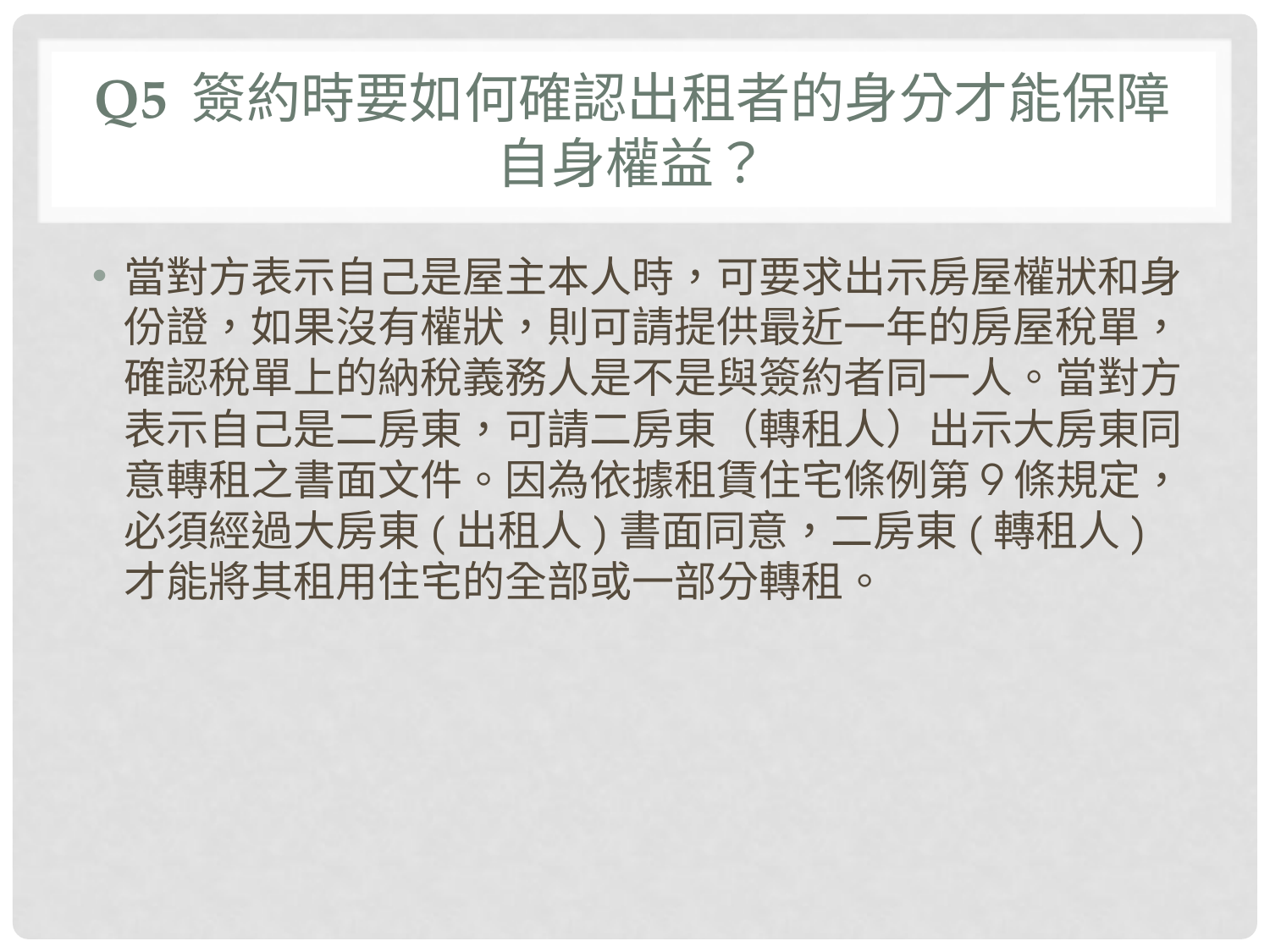

# q5 簽約時要如何確認出租者的身分才能保障自身權益？
當對方表示自己是屋主本人時，可要求出示房屋權狀和身份證，如果沒有權狀，則可請提供最近一年的房屋稅單，確認稅單上的納稅義務人是不是與簽約者同一人。當對方表示自己是二房東，可請二房東（轉租人）出示大房東同意轉租之書面文件。因為依據租賃住宅條例第9條規定，必須經過大房東(出租人)書面同意，二房東(轉租人)才能將其租用住宅的全部或一部分轉租。